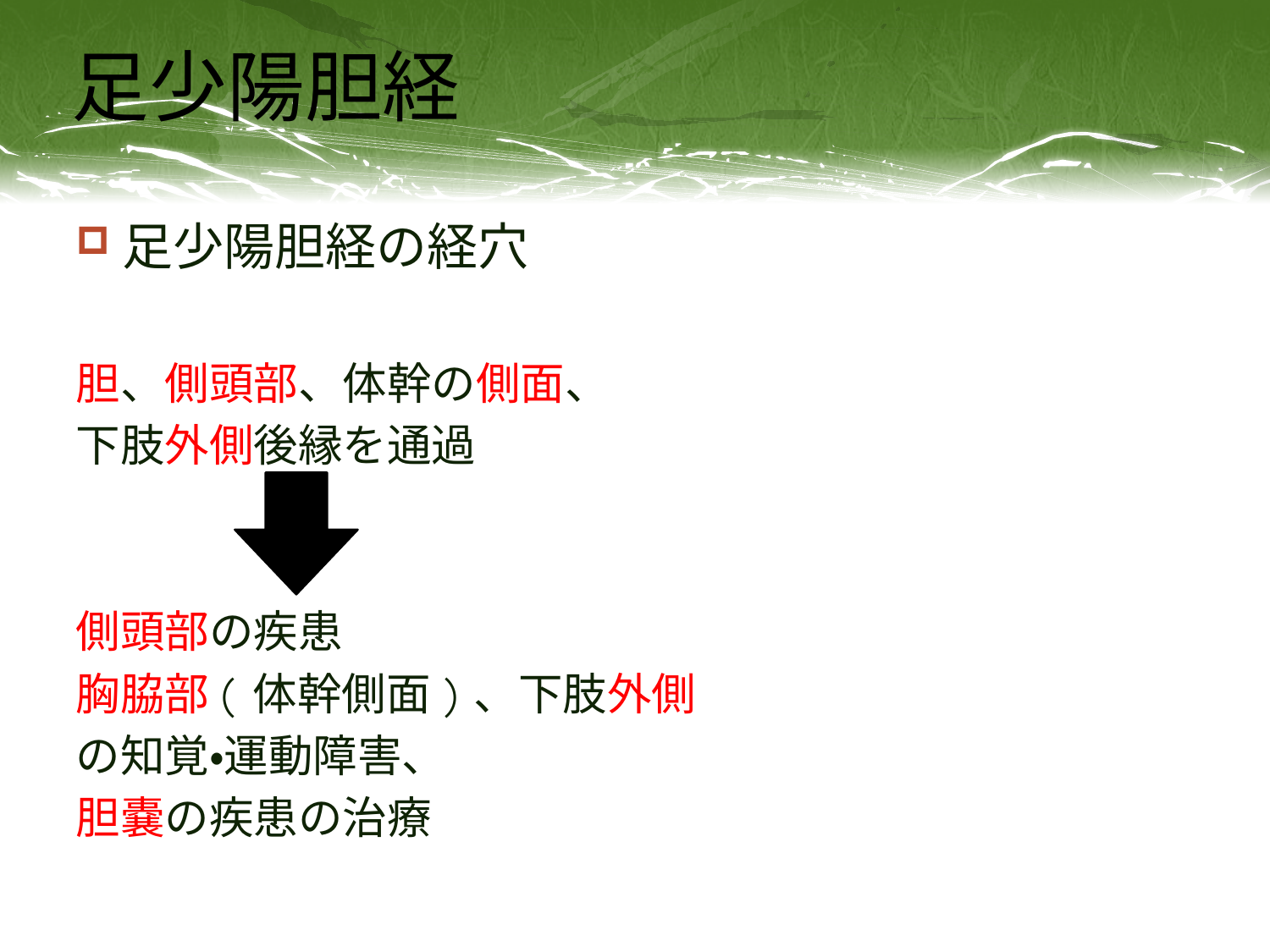

# 足少陽胆経
足少陽胆経の経穴

胆、側頭部、体幹の側面、
下肢外側後縁を通過

側頭部の疾患
胸脇部(体幹側面)、下肢外側
の知覚・運動障害、
胆嚢の疾患の治療